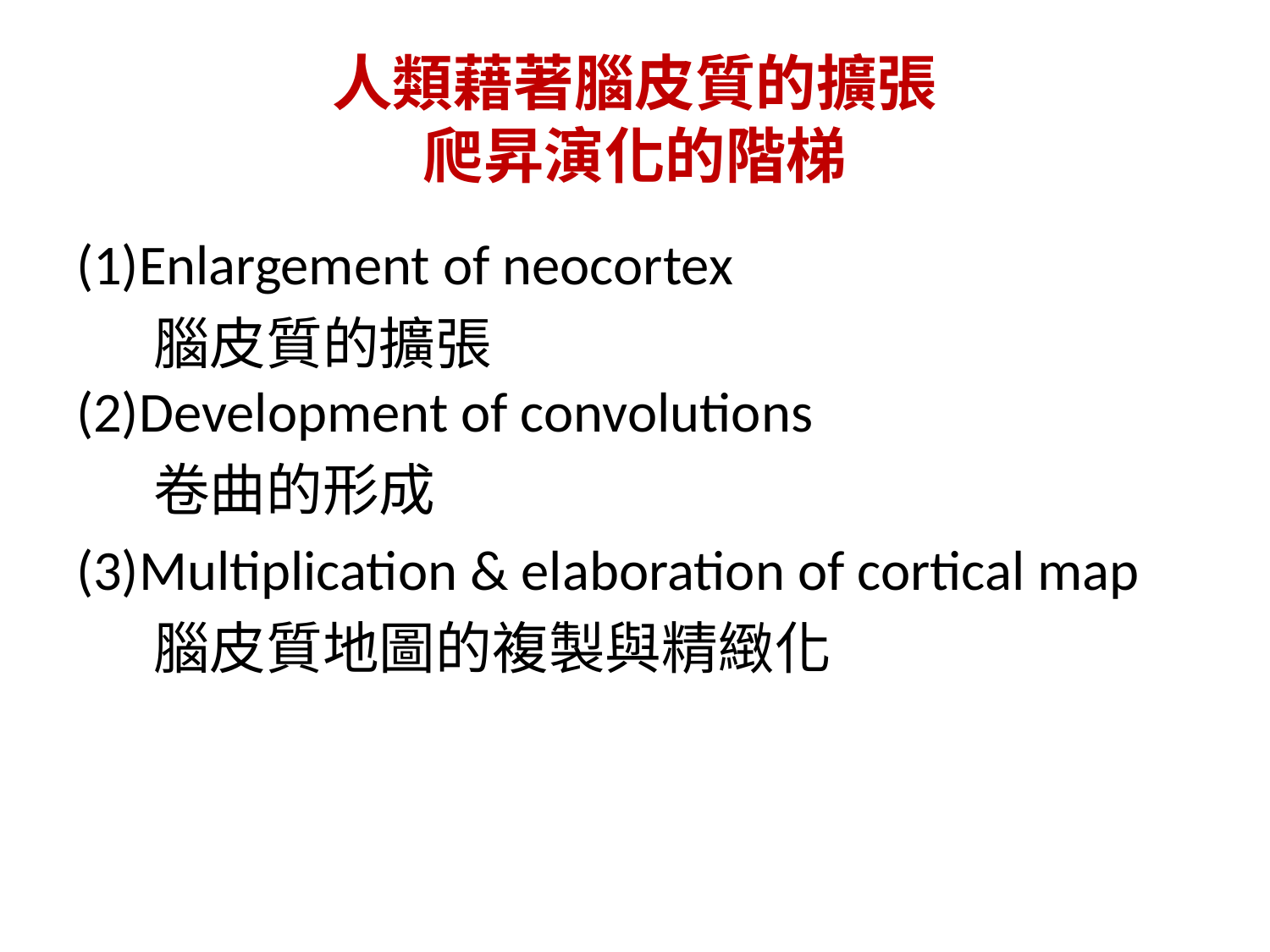

# 人類藉著腦皮質的擴張 爬昇演化的階梯
(1)Enlargement of neocortex
     腦皮質的擴張
(2)Development of convolutions
     卷曲的形成
(3)Multiplication & elaboration of cortical map
     腦皮質地圖的複製與精緻化